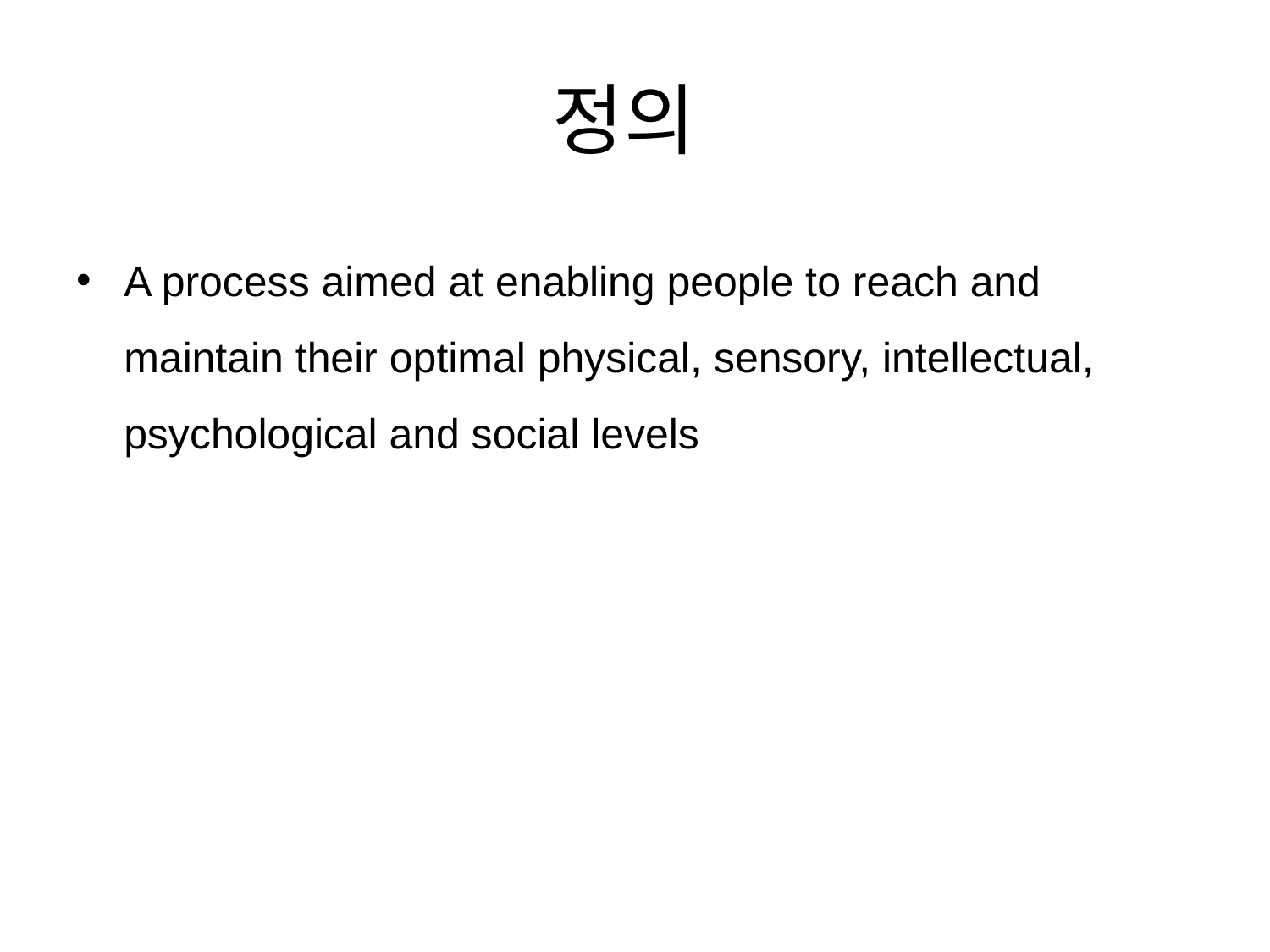

# 정의
A process aimed at enabling people to reach and maintain their optimal physical, sensory, intellectual, psychological and social levels